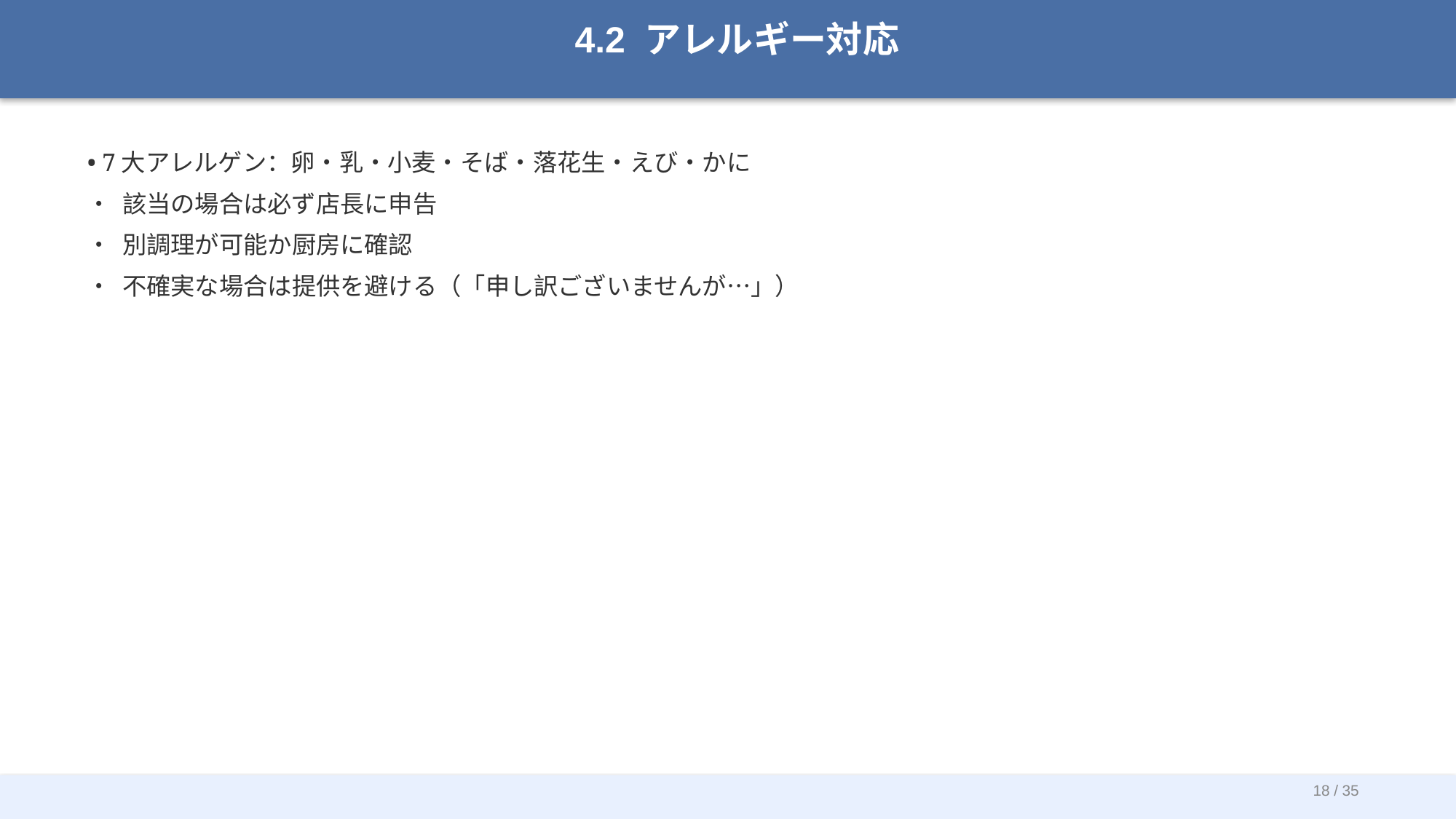

4.2 アレルギー対応
• 7大アレルゲン：卵・乳・小麦・そば・落花生・えび・かに
• 該当の場合は必ず店長に申告
• 別調理が可能か厨房に確認
• 不確実な場合は提供を避ける（「申し訳ございませんが…」）

18 / 35